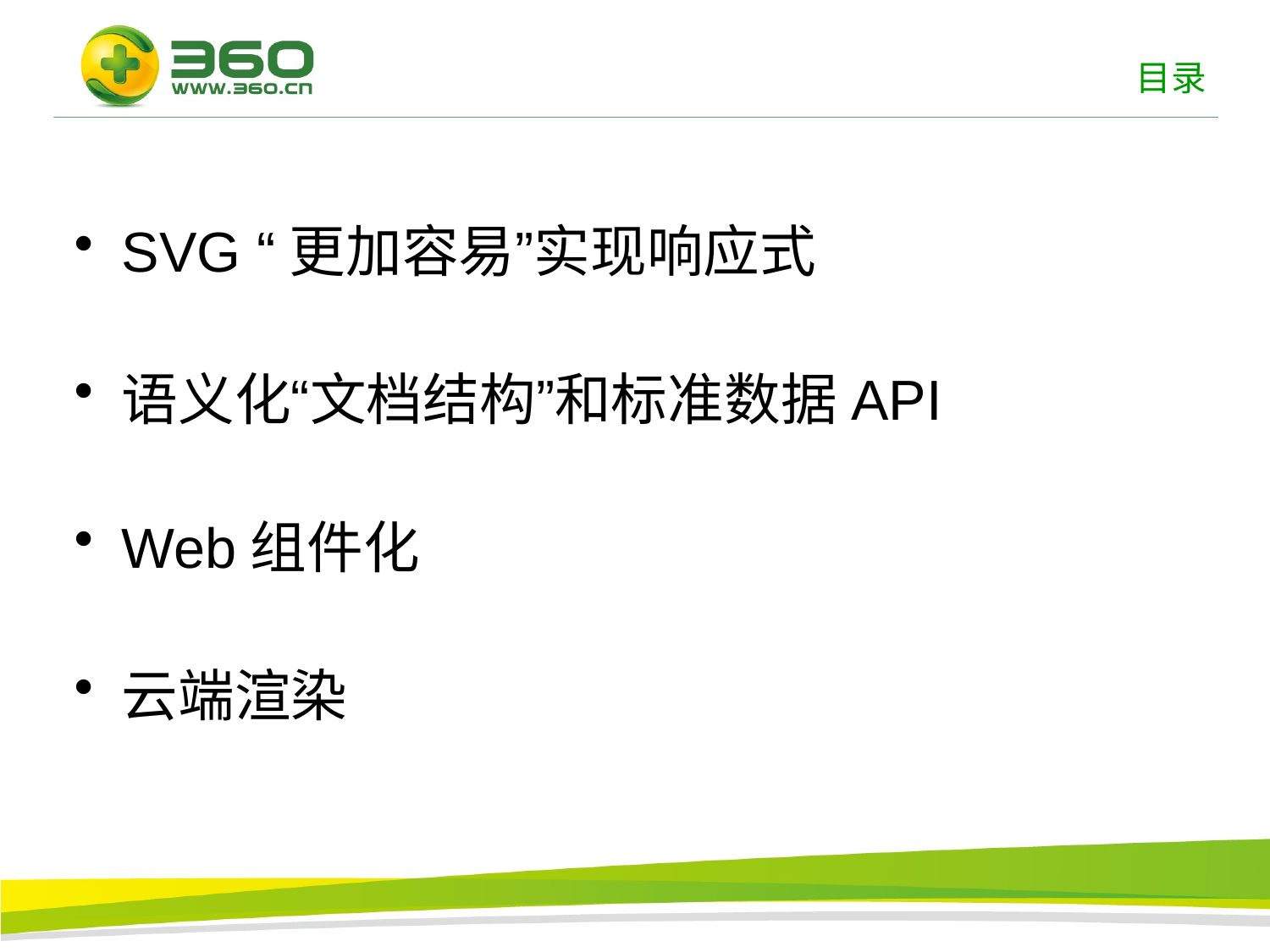

# 目录
SVG “更加容易”实现响应式
语义化“文档结构”和标准数据API
Web组件化
云端渲染